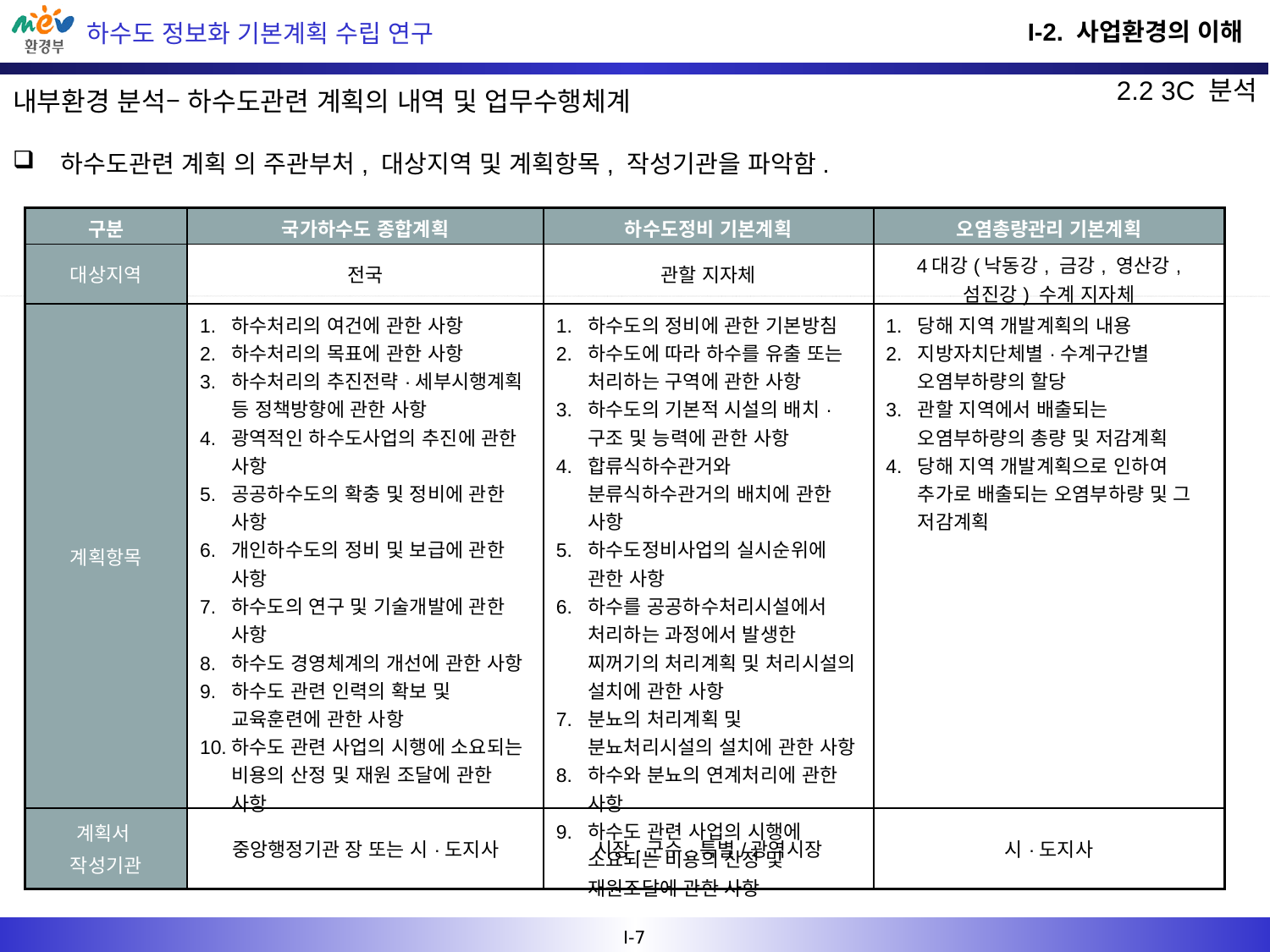

I-2. 사업환경의 이해
2.2 3C 분석
내부환경 분석– 하수도관련 계획의 내역 및 업무수행체계
하수도관련 계획 의 주관부처, 대상지역 및 계획항목, 작성기관을 파악함.
| 구분 | 국가하수도 종합계획 | 하수도정비 기본계획 | 오염총량관리 기본계획 |
| --- | --- | --- | --- |
| 대상지역 | 전국 | 관할 지자체 | 4대강(낙동강, 금강, 영산강, 섬진강) 수계 지자체 |
| 계획항목 | 하수처리의 여건에 관한 사항 하수처리의 목표에 관한 사항 하수처리의 추진전략·세부시행계획 등 정책방향에 관한 사항 광역적인 하수도사업의 추진에 관한 사항 공공하수도의 확충 및 정비에 관한 사항 개인하수도의 정비 및 보급에 관한 사항 하수도의 연구 및 기술개발에 관한 사항 하수도 경영체계의 개선에 관한 사항 하수도 관련 인력의 확보 및 교육훈련에 관한 사항 하수도 관련 사업의 시행에 소요되는 비용의 산정 및 재원 조달에 관한 사항 | 하수도의 정비에 관한 기본방침 하수도에 따라 하수를 유출 또는 처리하는 구역에 관한 사항 하수도의 기본적 시설의 배치·구조 및 능력에 관한 사항 합류식하수관거와 분류식하수관거의 배치에 관한 사항 하수도정비사업의 실시순위에 관한 사항 하수를 공공하수처리시설에서 처리하는 과정에서 발생한 찌꺼기의 처리계획 및 처리시설의 설치에 관한 사항 분뇨의 처리계획 및 분뇨처리시설의 설치에 관한 사항 하수와 분뇨의 연계처리에 관한 사항 하수도 관련 사업의 시행에 소요되는 비용의 산정 및 재원조달에 관한 사항 | 당해 지역 개발계획의 내용 지방자치단체별·수계구간별 오염부하량의 할당 관할 지역에서 배출되는 오염부하량의 총량 및 저감계획 당해 지역 개발계획으로 인하여 추가로 배출되는 오염부하량 및 그 저감계획 |
| 계획서 작성기관 | 중앙행정기관 장 또는 시·도지사 | 시장·군수·특별/광역시장 | 시·도지사 |